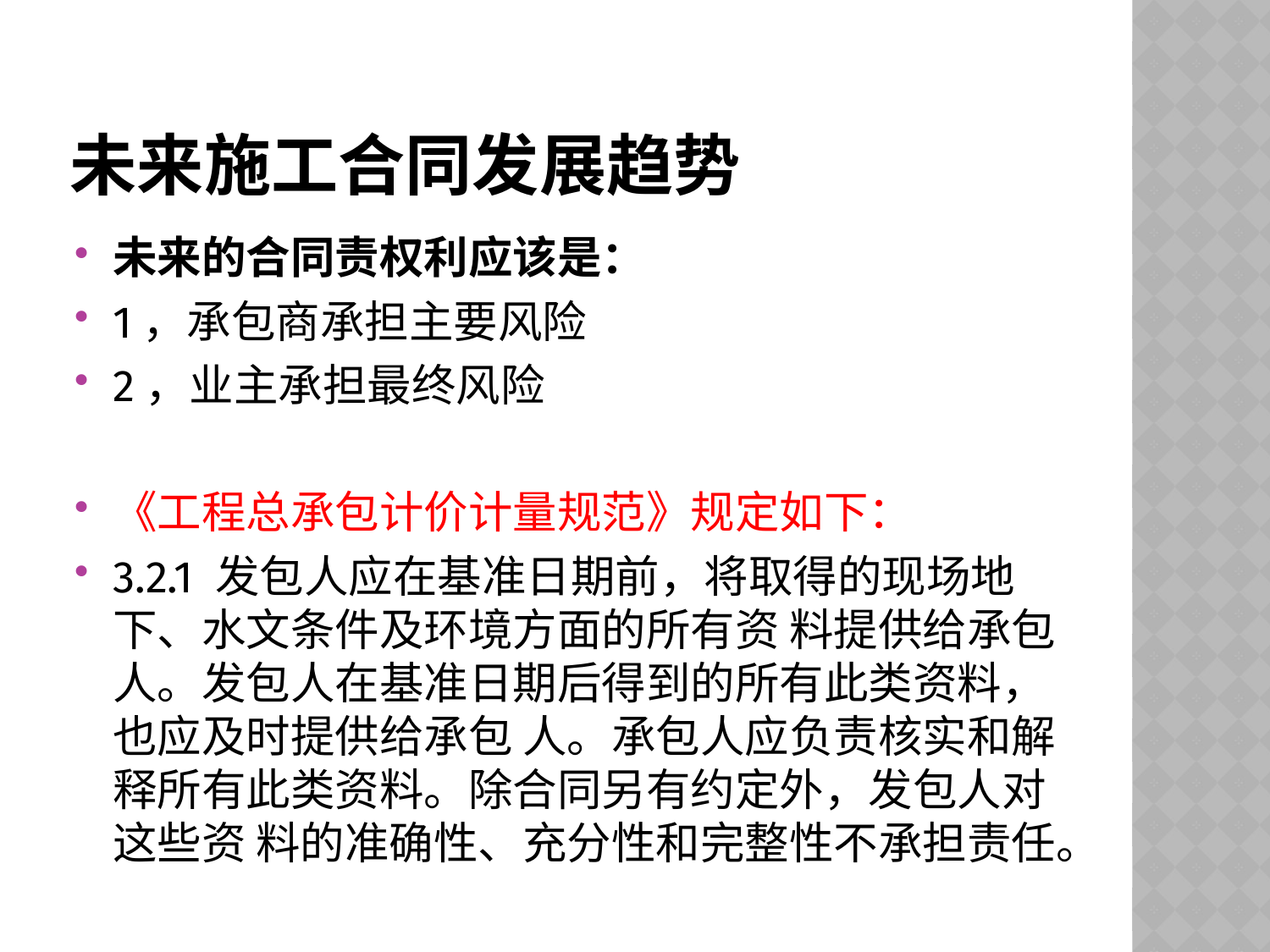

# 未来施工合同发展趋势
未来的合同责权利应该是：
1，承包商承担主要风险
2，业主承担最终风险

《工程总承包计价计量规范》规定如下：
3.2.1 发包人应在基准日期前，将取得的现场地下、水文条件及环境方面的所有资 料提供给承包人。发包人在基准日期后得到的所有此类资料，也应及时提供给承包 人。承包人应负责核实和解释所有此类资料。除合同另有约定外，发包人对这些资 料的准确性、充分性和完整性不承担责任。